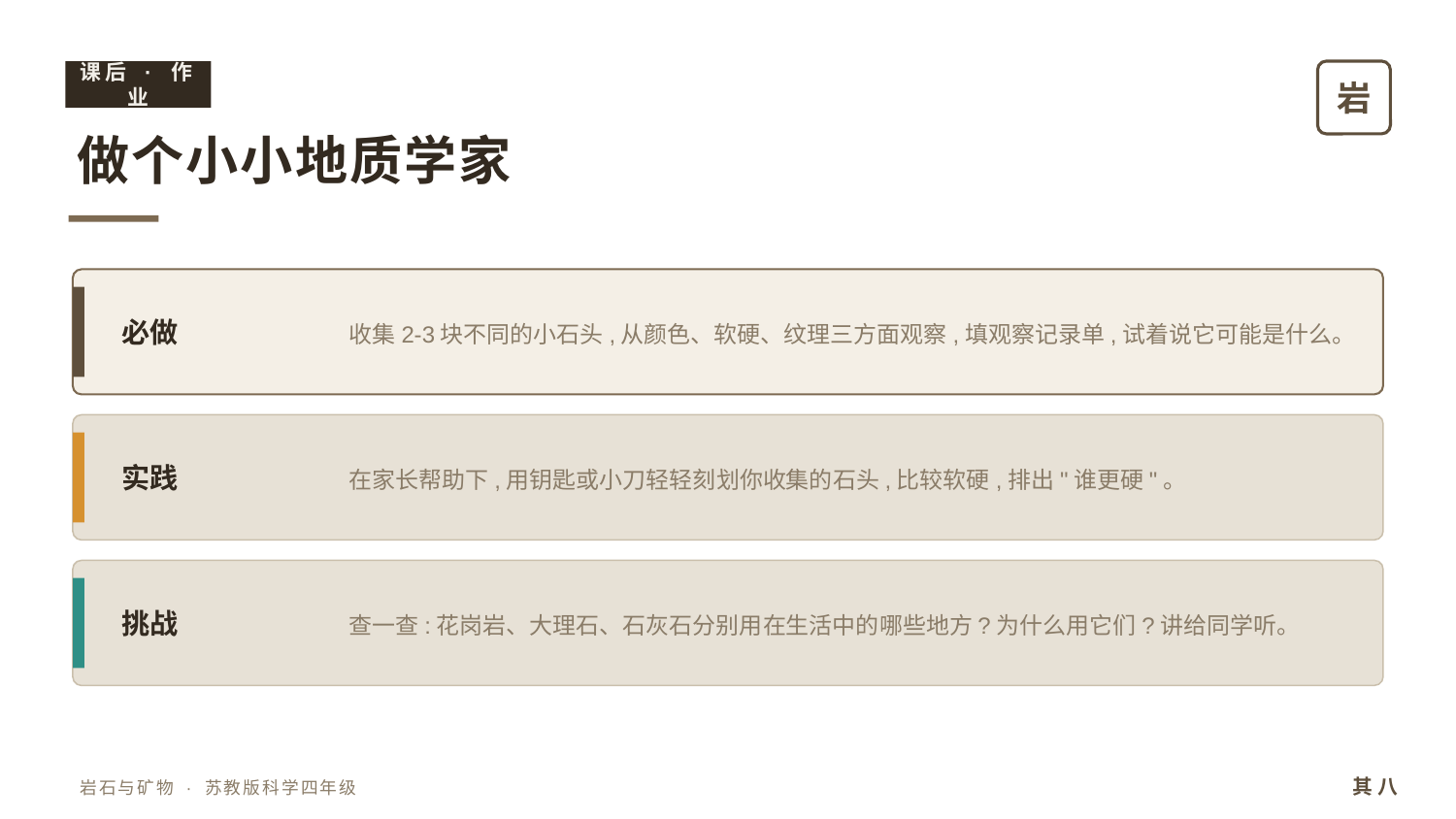

课后 · 作业
岩

做个小小地质学家

收集2-3块不同的小石头,从颜色、软硬、纹理三方面观察,填观察记录单,试着说它可能是什么。
必做

在家长帮助下,用钥匙或小刀轻轻刻划你收集的石头,比较软硬,排出"谁更硬"。
实践

查一查:花岗岩、大理石、石灰石分别用在生活中的哪些地方?为什么用它们?讲给同学听。
挑战

其 八
岩石与矿物 · 苏教版科学四年级